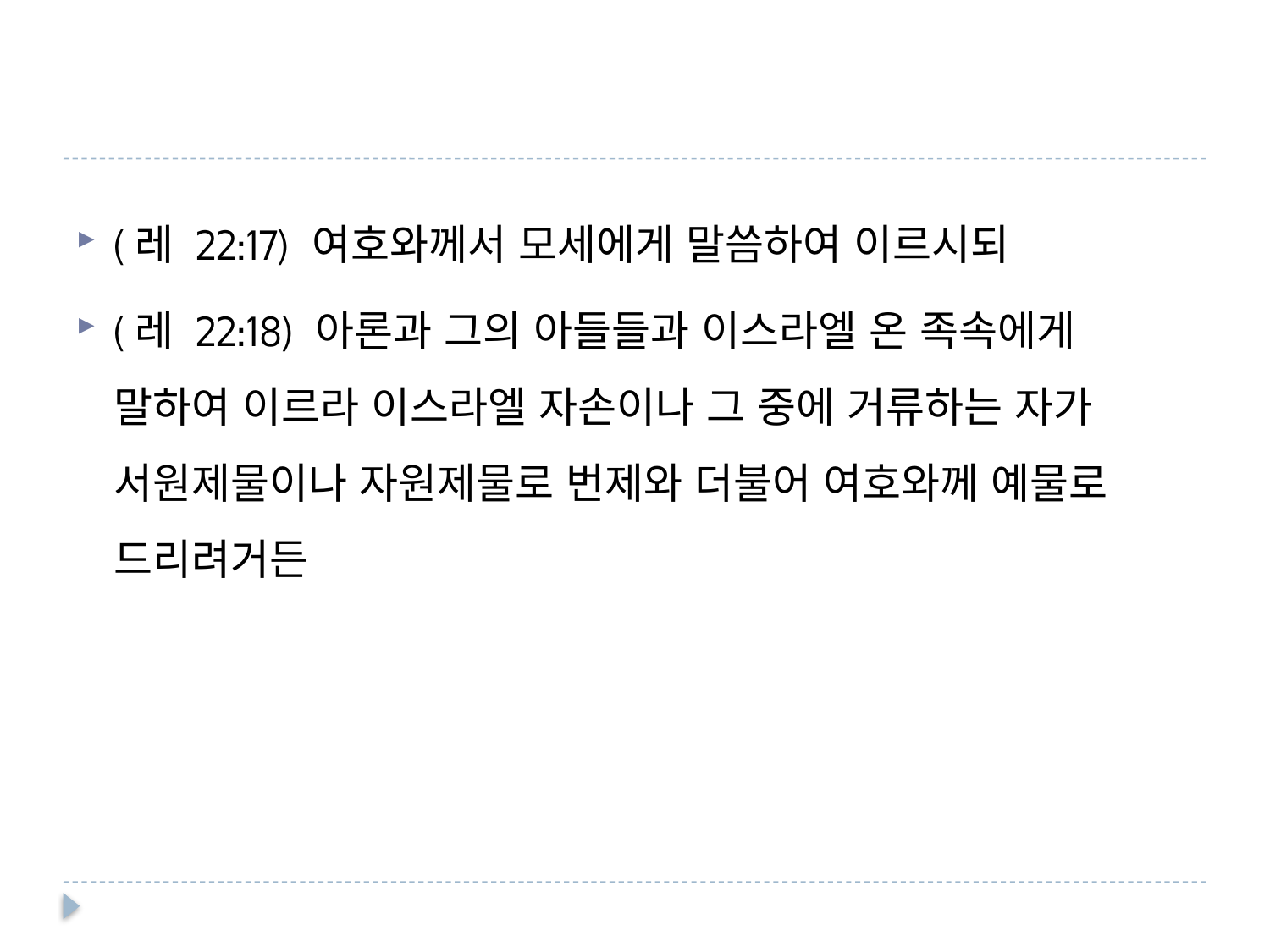

#
(레 22:17) 여호와께서 모세에게 말씀하여 이르시되
(레 22:18) 아론과 그의 아들들과 이스라엘 온 족속에게 말하여 이르라 이스라엘 자손이나 그 중에 거류하는 자가 서원제물이나 자원제물로 번제와 더불어 여호와께 예물로 드리려거든